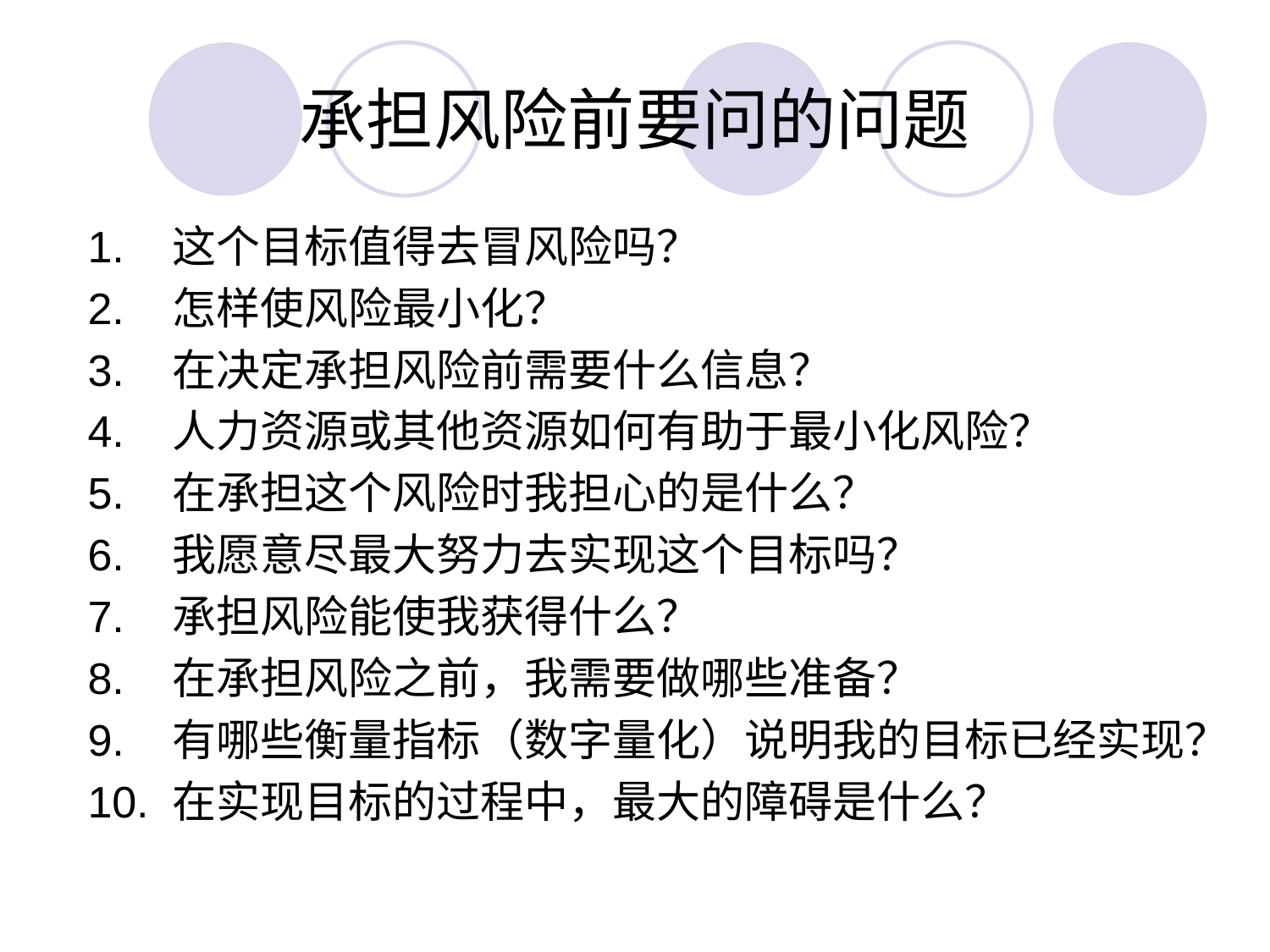

# 承担风险前要问的问题
这个目标值得去冒风险吗？
怎样使风险最小化？
在决定承担风险前需要什么信息？
人力资源或其他资源如何有助于最小化风险？
在承担这个风险时我担心的是什么？
我愿意尽最大努力去实现这个目标吗？
承担风险能使我获得什么？
在承担风险之前，我需要做哪些准备？
有哪些衡量指标（数字量化）说明我的目标已经实现？
在实现目标的过程中，最大的障碍是什么？